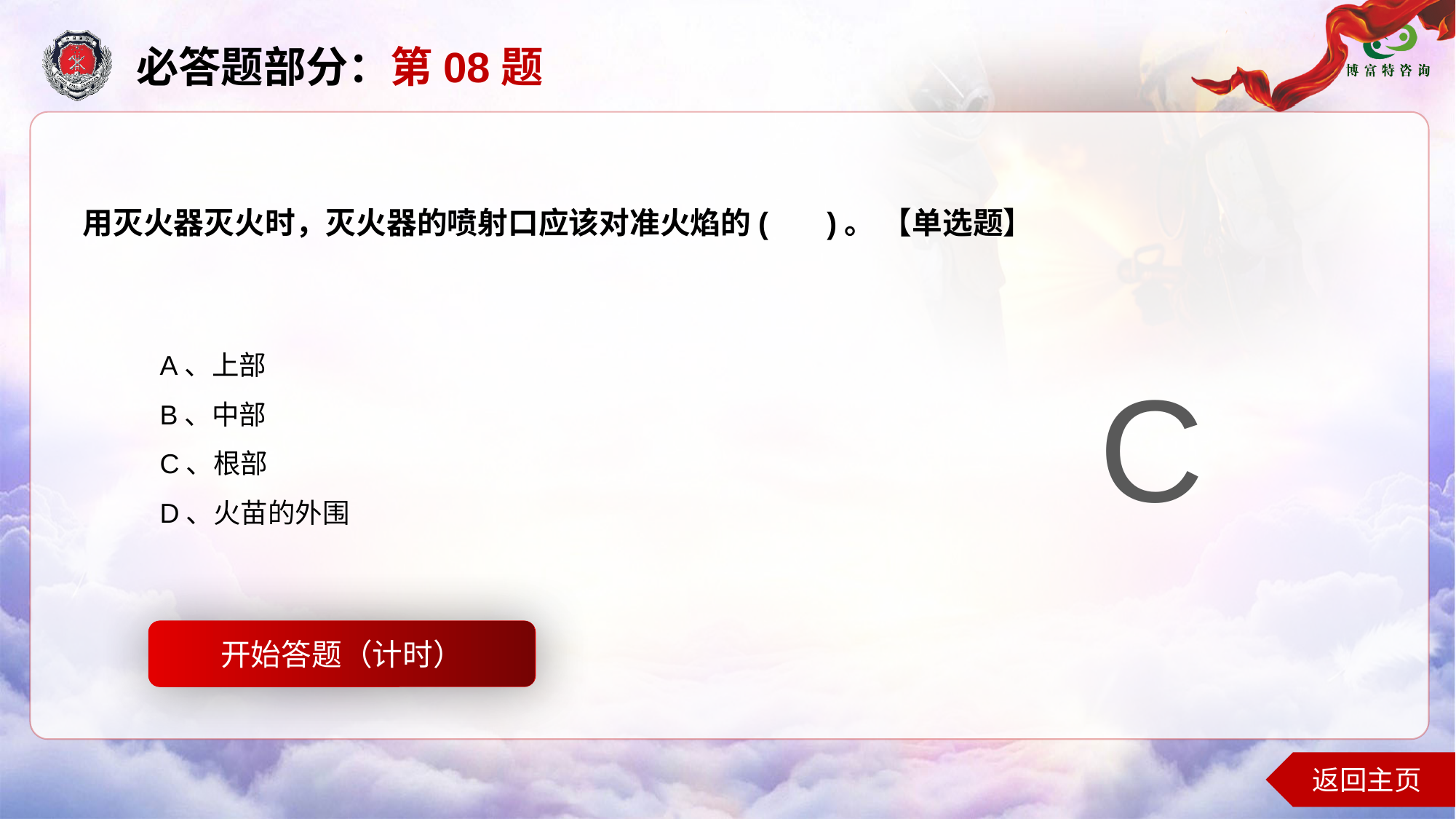

必答题部分：第08题
用灭火器灭火时，灭火器的喷射口应该对准火焰的(       )。 【单选题】
A、上部
B、中部
C、根部
D、火苗的外围
C
开始答题（计时）
开始答题
返回主页